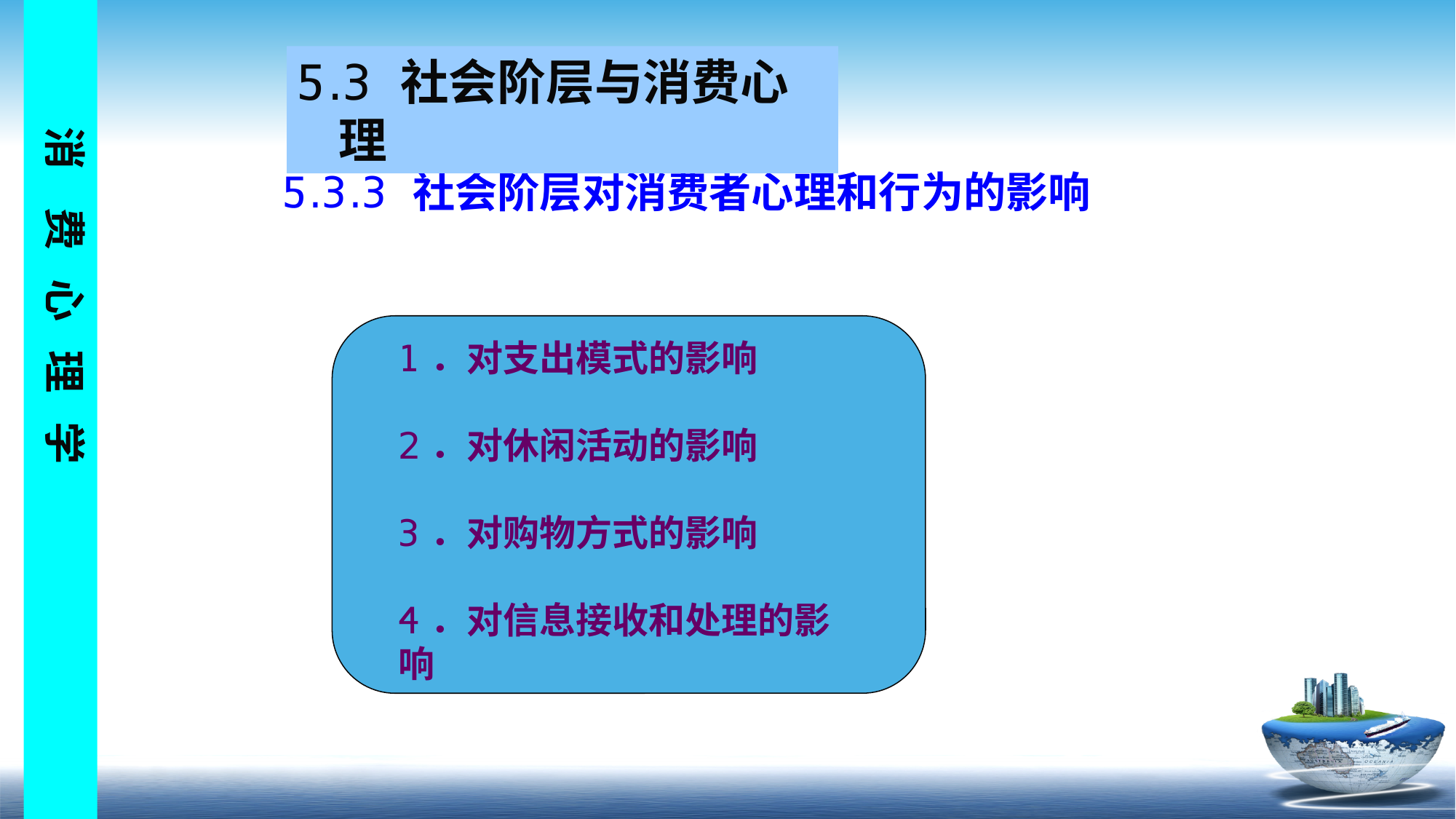

5.3 社会阶层与消费心理
5.3.3 社会阶层对消费者心理和行为的影响

1．对支出模式的影响

2．对休闲活动的影响

3．对购物方式的影响

4．对信息接收和处理的影响